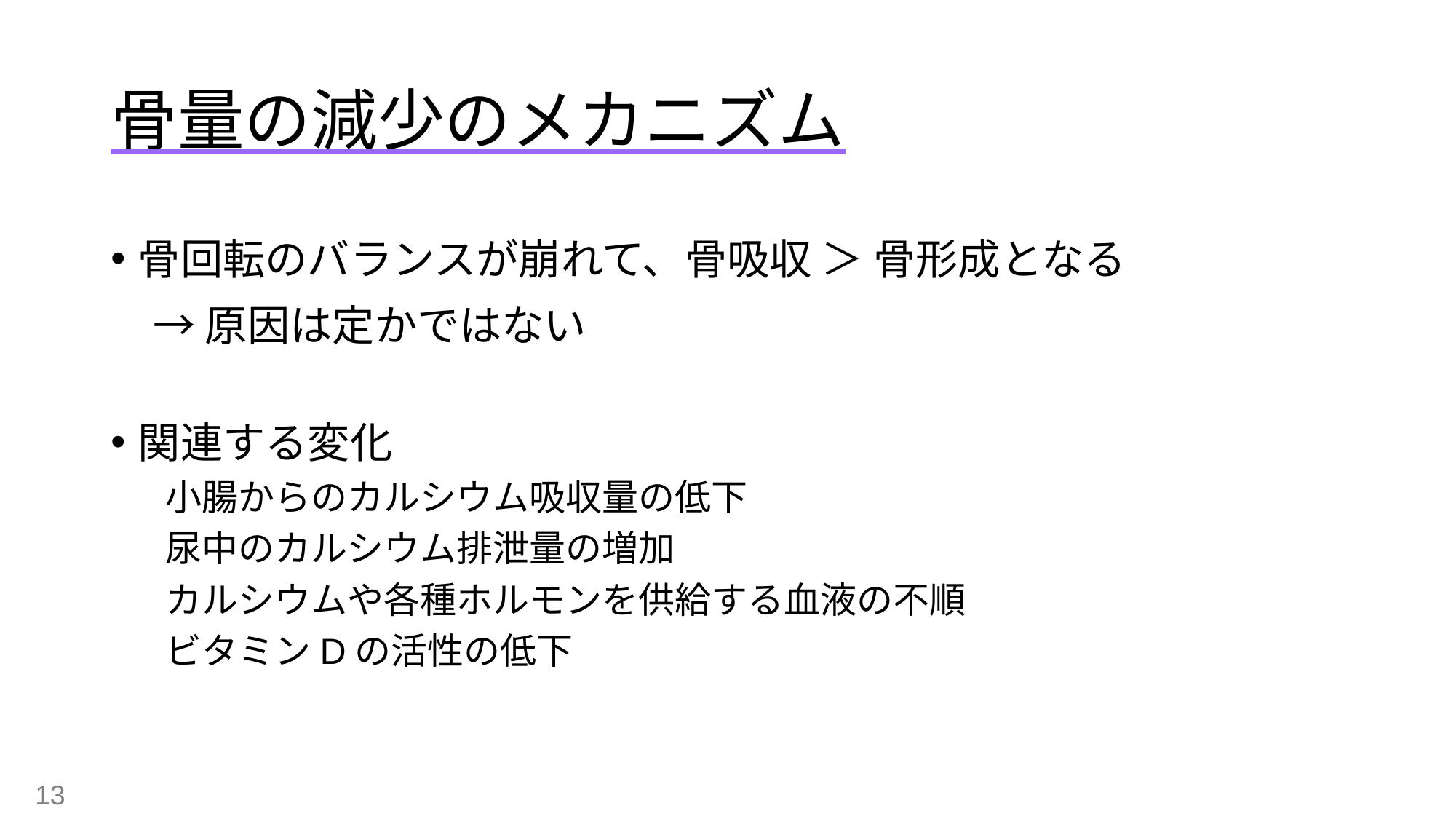

# 骨量の減少のメカニズム
骨回転のバランスが崩れて、骨吸収 ＞ 骨形成となる
　→ 原因は定かではない
関連する変化
小腸からのカルシウム吸収量の低下
尿中のカルシウム排泄量の増加
カルシウムや各種ホルモンを供給する血液の不順
ビタミンDの活性の低下
13